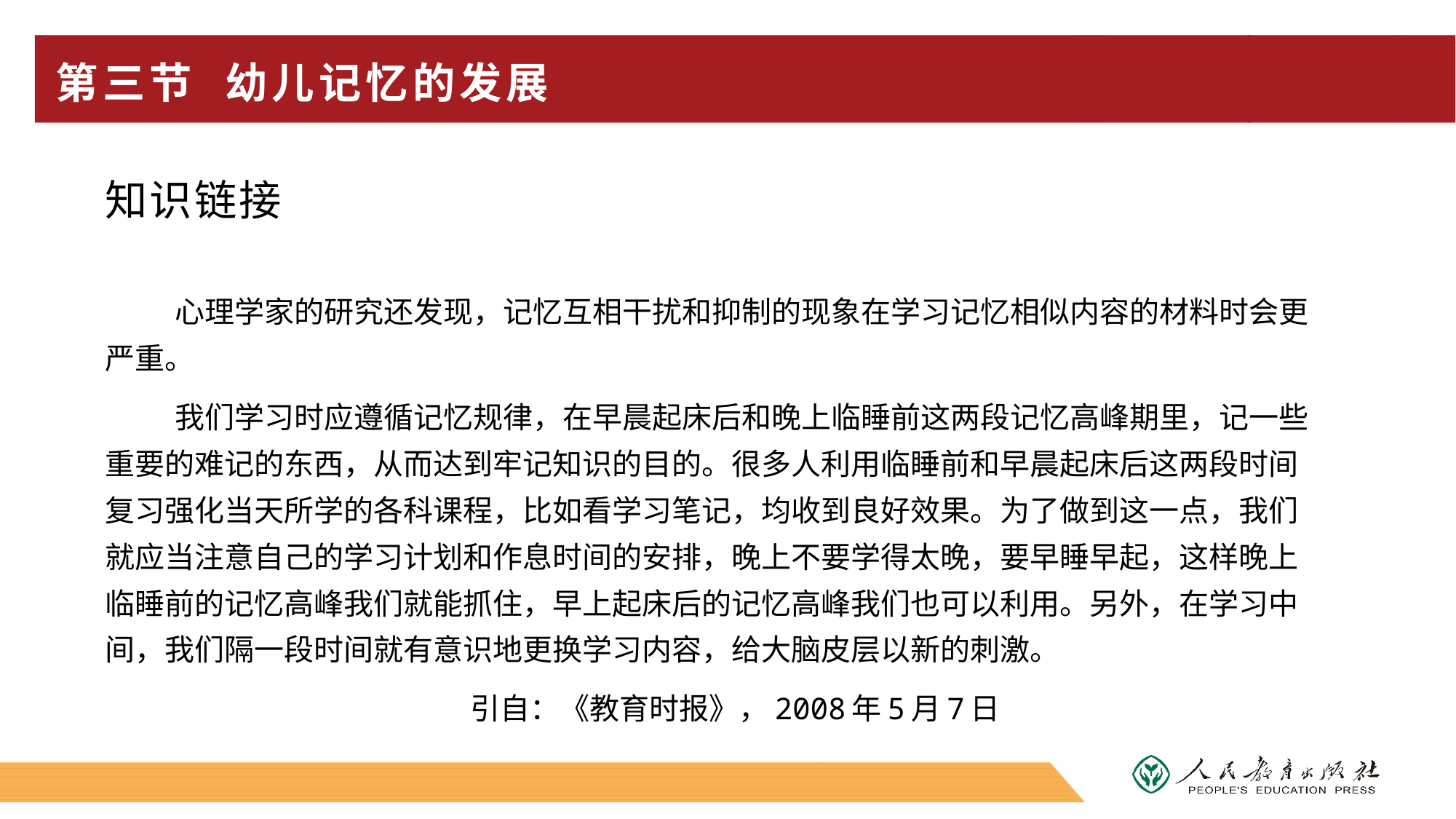

# 第三节  幼儿记忆的发展
知识链接
心理学家的研究还发现，记忆互相干扰和抑制的现象在学习记忆相似内容的材料时会更严重。
我们学习时应遵循记忆规律，在早晨起床后和晚上临睡前这两段记忆高峰期里，记一些重要的难记的东西，从而达到牢记知识的目的。很多人利用临睡前和早晨起床后这两段时间复习强化当天所学的各科课程，比如看学习笔记，均收到良好效果。为了做到这一点，我们就应当注意自己的学习计划和作息时间的安排，晚上不要学得太晚，要早睡早起，这样晚上临睡前的记忆高峰我们就能抓住，早上起床后的记忆高峰我们也可以利用。另外，在学习中间，我们隔一段时间就有意识地更换学习内容，给大脑皮层以新的刺激。
                                           引自：《教育时报》，2008年5月7日